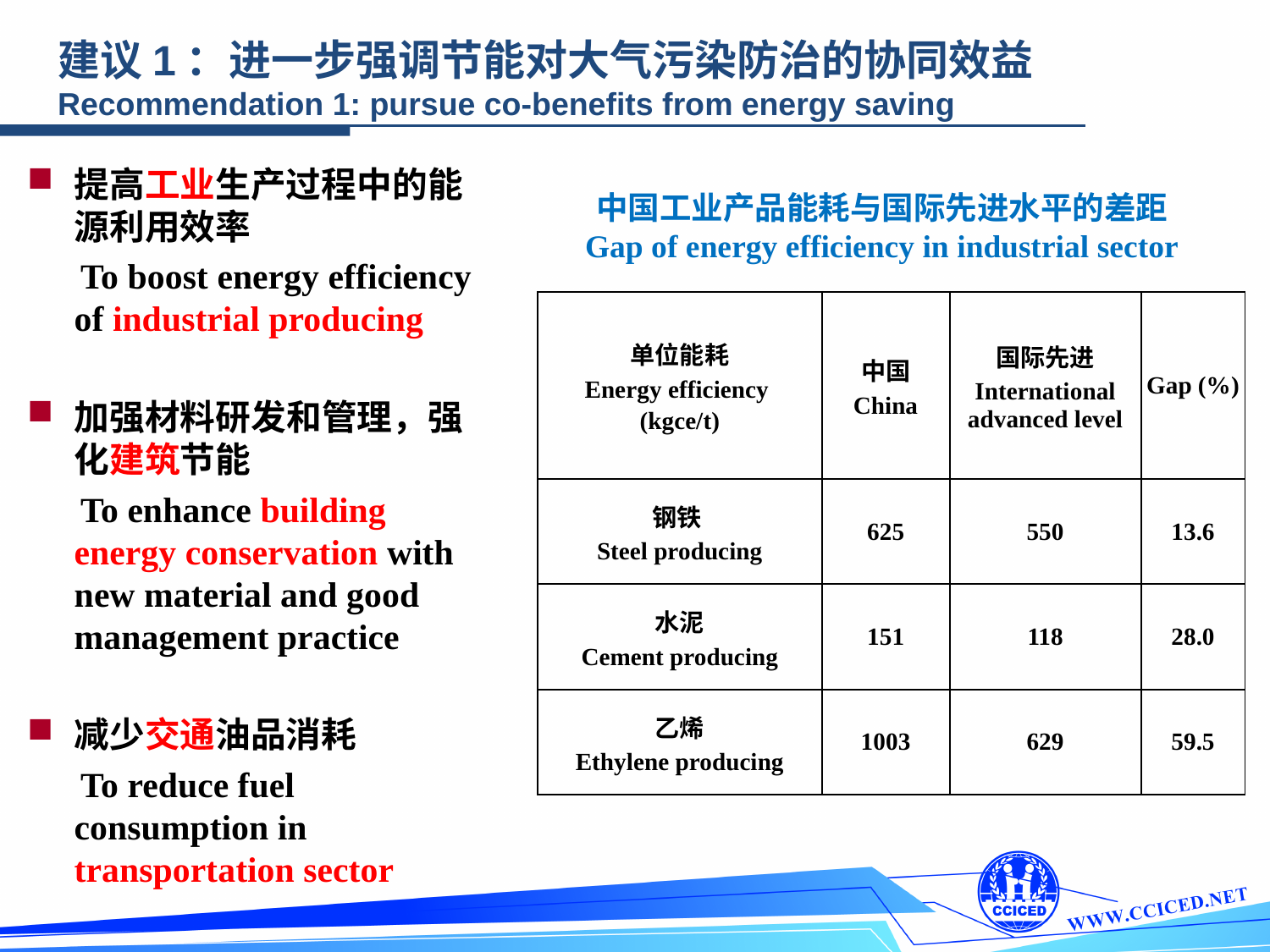

建议1：进一步强调节能对大气污染防治的协同效益
Recommendation 1: pursue co-benefits from energy saving
提高工业生产过程中的能源利用效率
      To boost energy efficiency of industrial producing

加强材料研发和管理，强化建筑节能
      To enhance building energy conservation with new material and good management practice

减少交通油品消耗
      To reduce fuel consumption in transportation sector

中国工业产品能耗与国际先进水平的差距
Gap of energy efficiency in industrial sector
| 单位能耗 Energy efficiency (kgce/t) | 中国 China | 国际先进 International advanced level | Gap (%) |
| --- | --- | --- | --- |
| 钢铁 Steel producing | 625 | 550 | 13.6 |
| 水泥 Cement producing | 151 | 118 | 28.0 |
| 乙烯 Ethylene producing | 1003 | 629 | 59.5 |